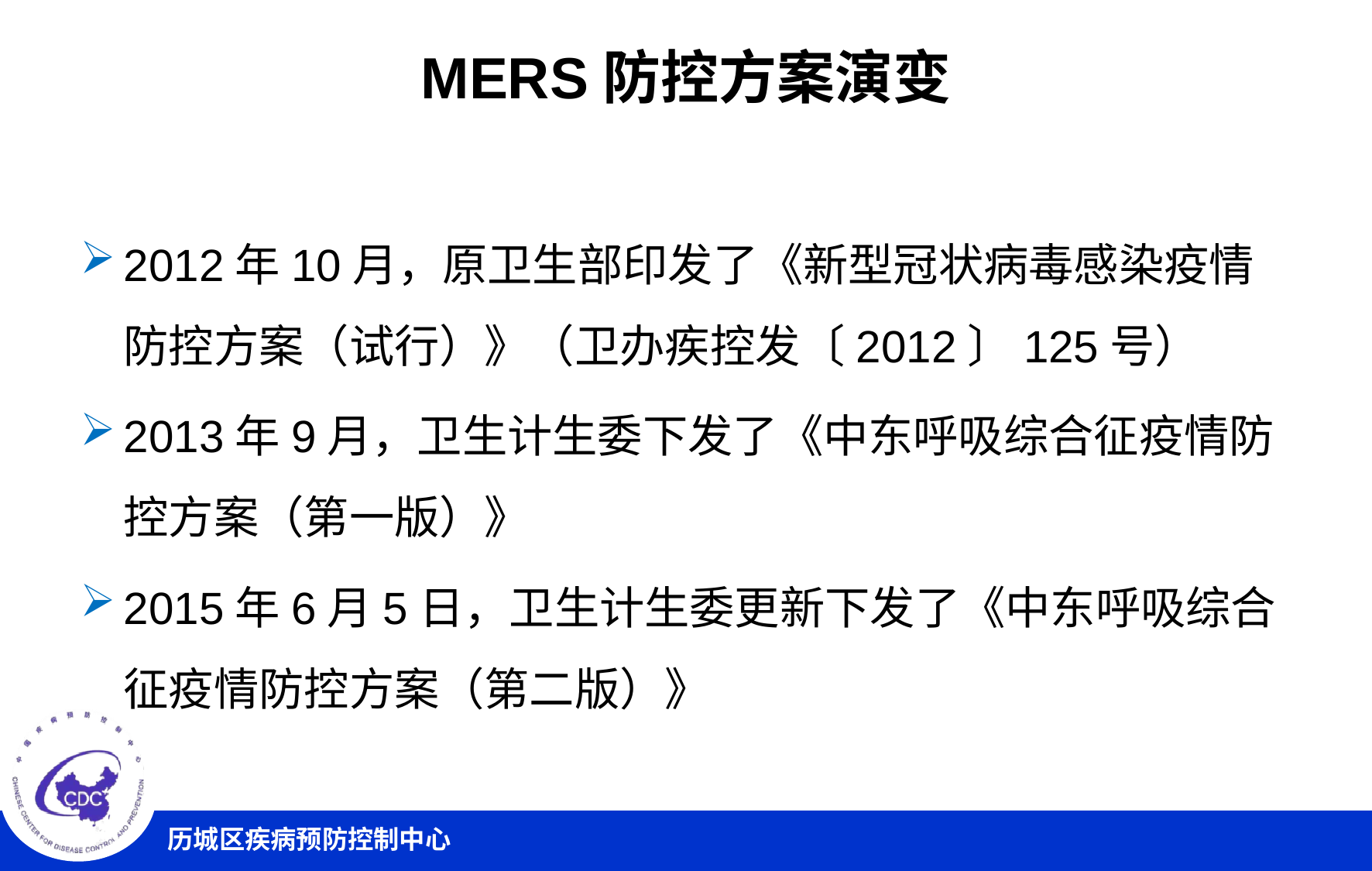

# MERS防控方案演变
2012年10月，原卫生部印发了《新型冠状病毒感染疫情防控方案（试行）》（卫办疾控发〔2012〕125号）
2013年9月，卫生计生委下发了《中东呼吸综合征疫情防控方案（第一版）》
2015年6月5日，卫生计生委更新下发了《中东呼吸综合征疫情防控方案（第二版）》